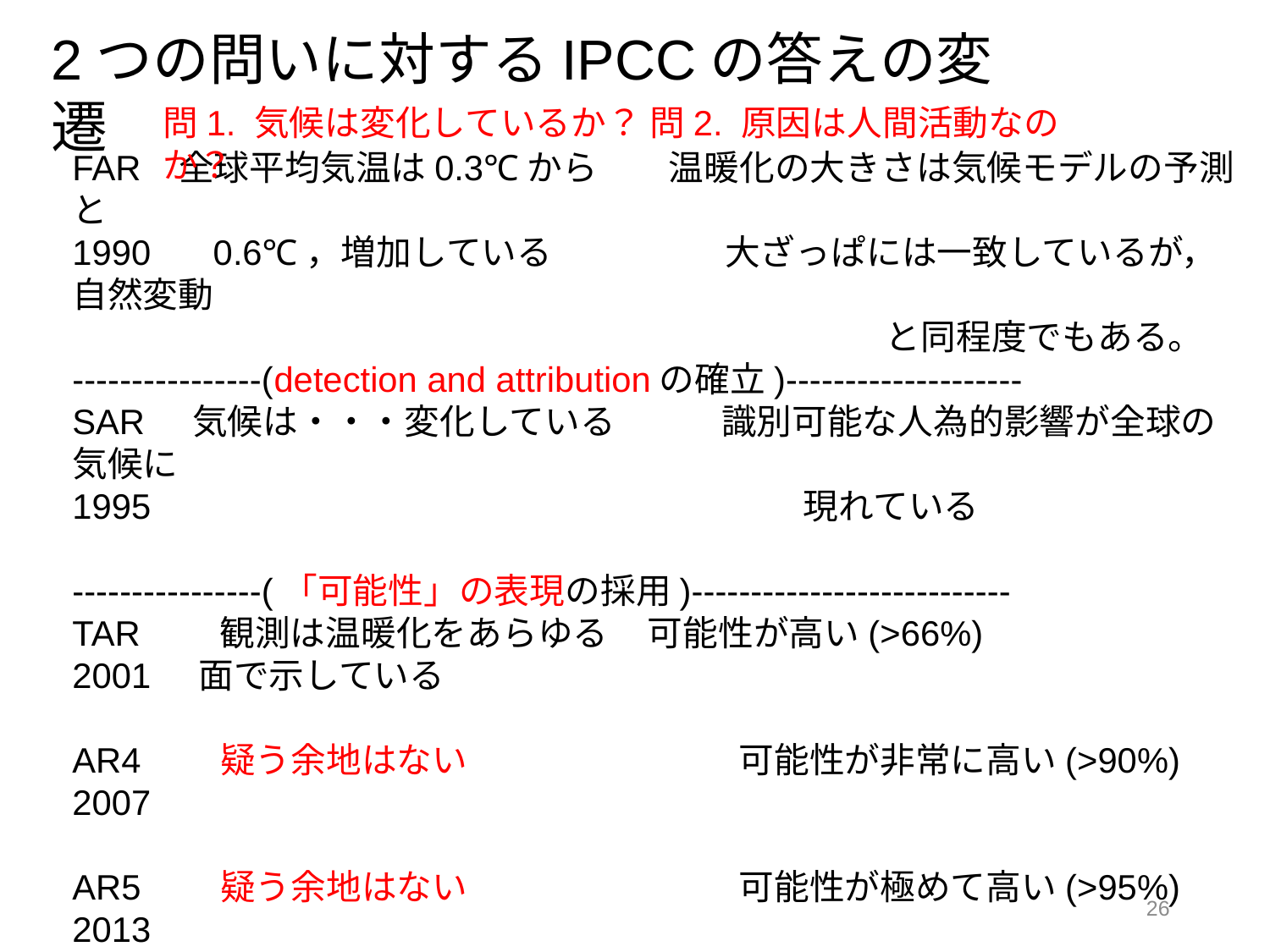

2つの問いに対するIPCCの答えの変遷
問1. 気候は変化しているか？ 問2. 原因は人間活動なのか？
FAR   全球平均気温は0.3℃から　　温暖化の大きさは気候モデルの予測と
1990 　0.6℃，増加している    　　　　大ざっぱには一致しているが，自然変動
　　　　　　　　　　　　　　　　　　　　　　　と同程度でもある。
----------------(detection and attributionの確立)--------------------
SAR    気候は・・・変化している　　　識別可能な人為的影響が全球の気候に
1995  　　　　　　　　　　　　　　 　　　  現れている
----------------(「可能性」の表現の採用)---------------------------
TAR　　観測は温暖化をあらゆる     可能性が高い(>66%)
2001    面で示している

AR4　　疑う余地はない　　　　　　　   可能性が非常に高い(>90%)
2007

AR5　　疑う余地はない　　　　　　　   可能性が極めて高い(>95%)
2013

AR6　　　　　　　　　　　　　　　　          疑う余地はない
2021
26